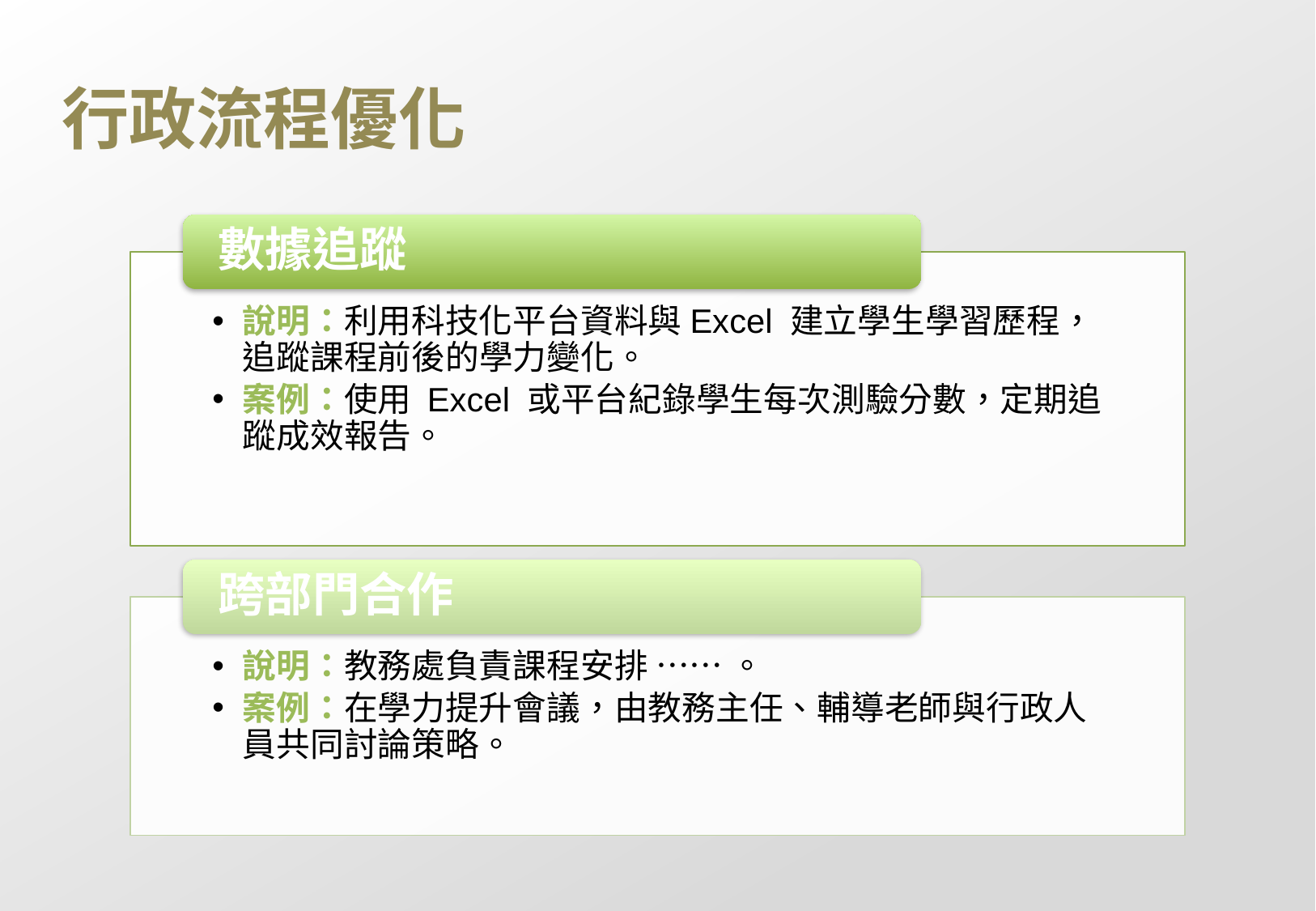

行政流程優化
說明：利用科技化平台資料與Excel 建立學生學習歷程，追蹤課程前後的學力變化。
案例：使用 Excel 或平台紀錄學生每次測驗分數，定期追蹤成效報告。
數據追蹤
說明：教務處負責課程安排 …… 。
案例：在學力提升會議，由教務主任、輔導老師與行政人員共同討論策略。
跨部門合作